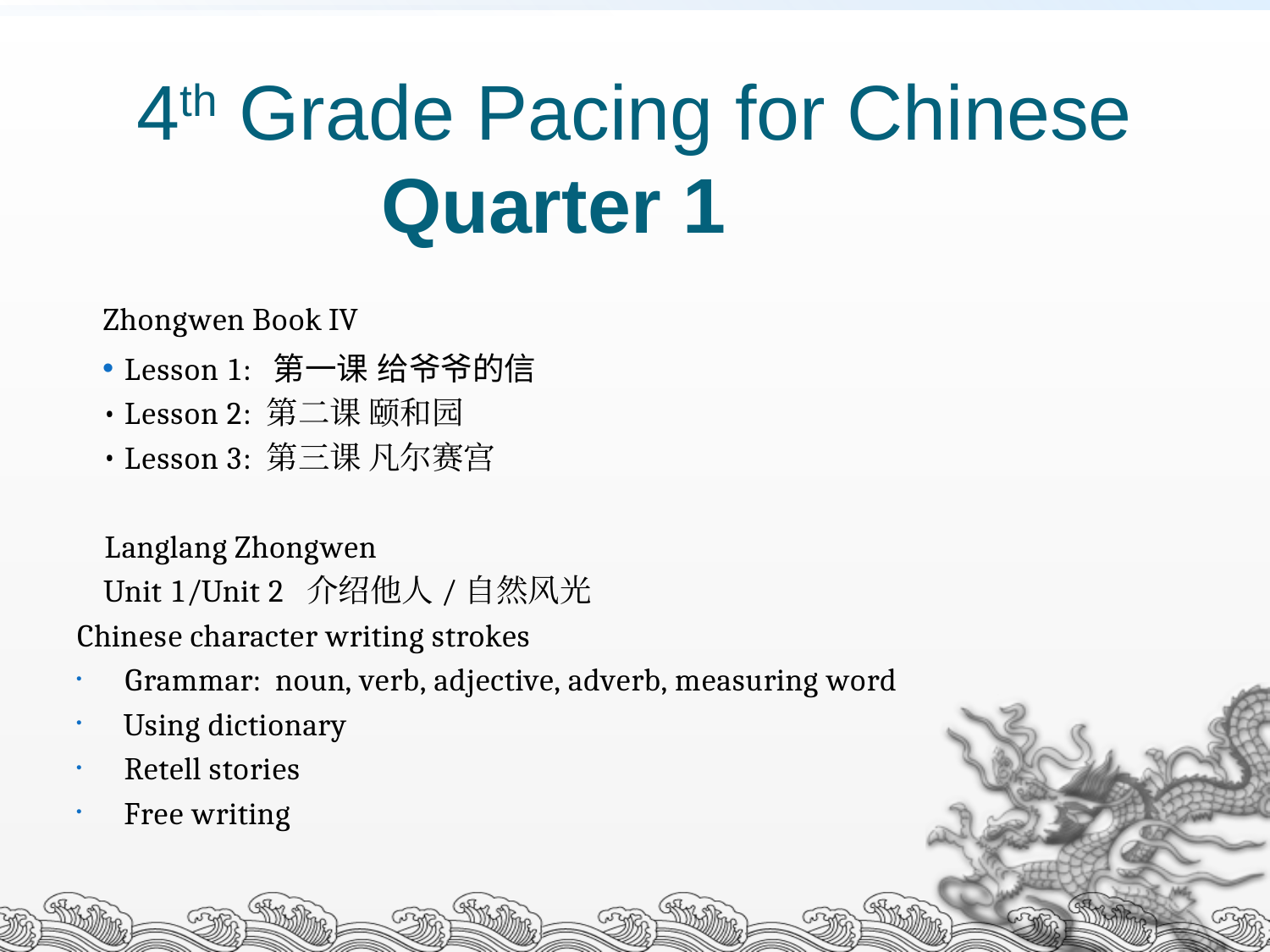

# 4th Grade Pacing for Chinese Quarter 1

Zhongwen Book IV
Lesson 1:  第一课 给爷爷的信
Lesson 2: 第二课 颐和园
Lesson 3: 第三课 凡尔赛宫

    Langlang Zhongwen
    Unit 1/Unit 2  介绍他人/自然风光
Chinese character writing strokes
Grammar:  noun, verb, adjective, adverb, measuring word
Using dictionary
Retell stories
Free writing